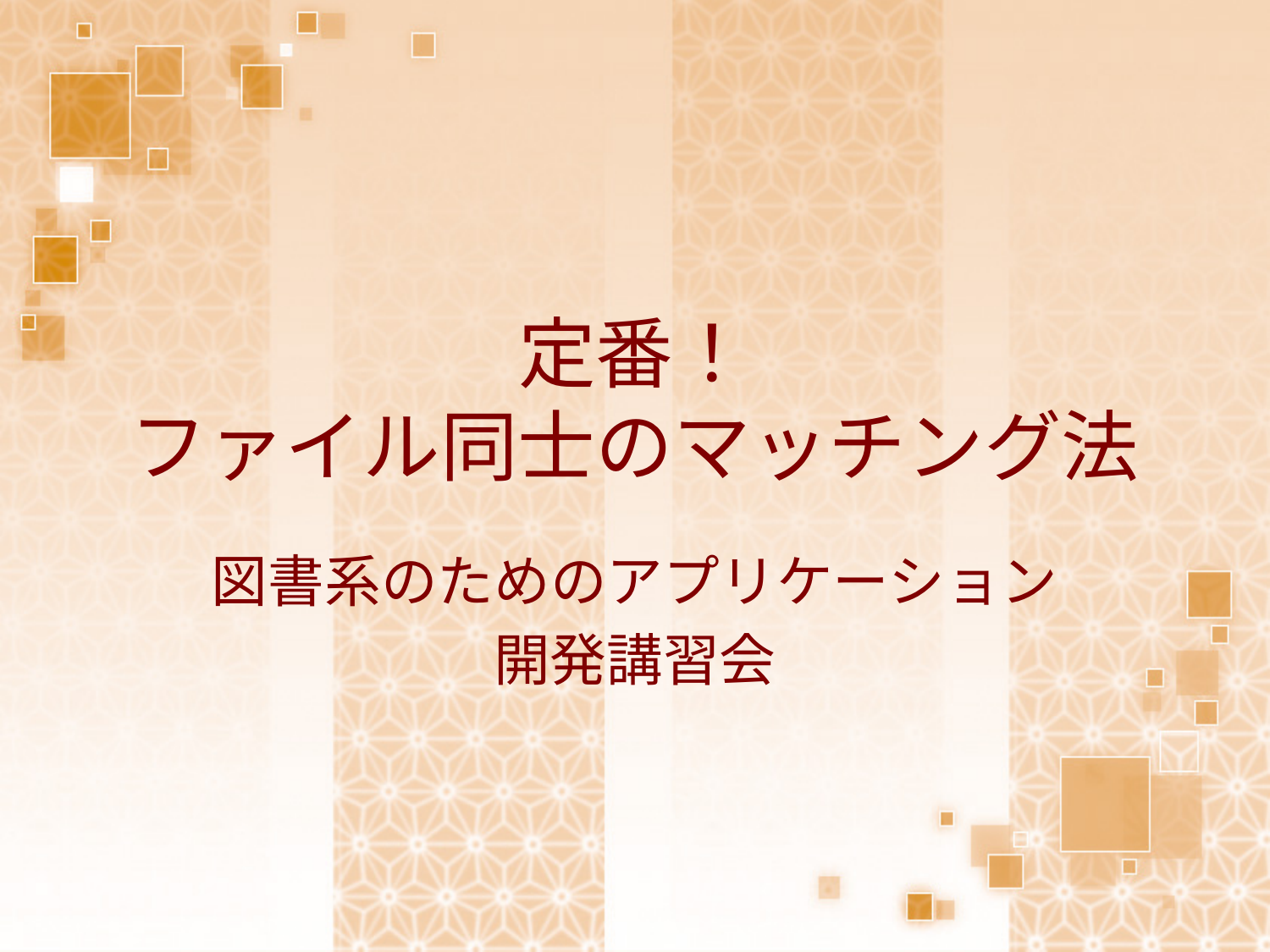

# 定番！ ファイル同士のマッチング法
図書系のためのアプリケーション
開発講習会